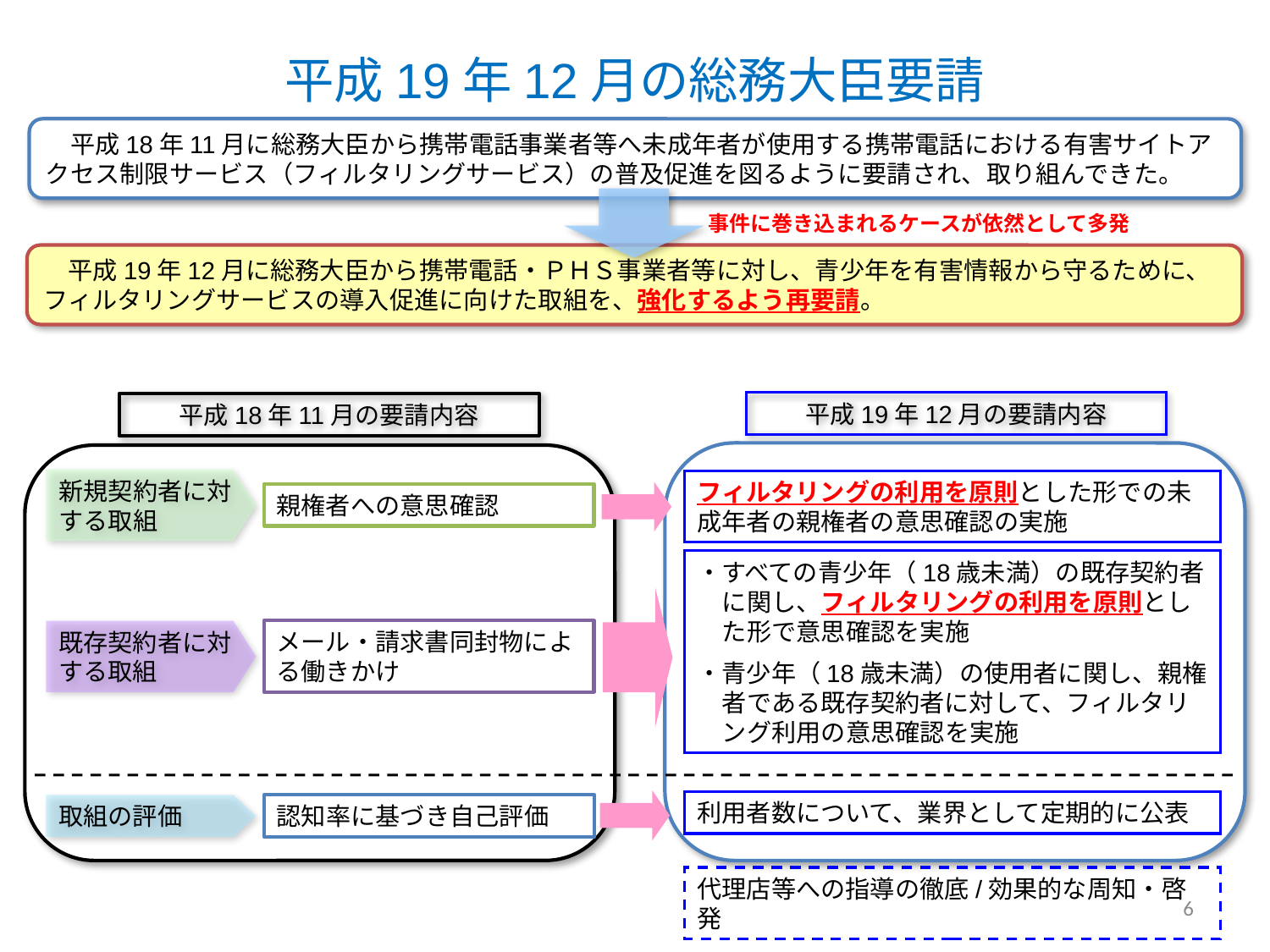

# 平成19年12月の総務大臣要請
　平成18年11月に総務大臣から携帯電話事業者等へ未成年者が使用する携帯電話における有害サイトアクセス制限サービス（フィルタリングサービス）の普及促進を図るように要請され、取り組んできた。

事件に巻き込まれるケースが依然として多発
　平成19年12月に総務大臣から携帯電話・ＰＨＳ事業者等に対し、青少年を有害情報から守るために、フィルタリングサービスの導入促進に向けた取組を、強化するよう再要請。
平成19年12月の要請内容
平成18年11月の要請内容

新規契約者に対する取組
フィルタリングの利用を原則とした形での未成年者の親権者の意思確認の実施

親権者への意思確認
・すべての青少年（18歳未満）の既存契約者に関し、フィルタリングの利用を原則とした形で意思確認を実施
・青少年（18歳未満）の使用者に関し、親権者である既存契約者に対して、フィルタリング利用の意思確認を実施

メール・請求書同封物による働きかけ
既存契約者に対する取組

利用者数について、業界として定期的に公表
取組の評価
認知率に基づき自己評価
代理店等への指導の徹底/効果的な周知・啓発
6